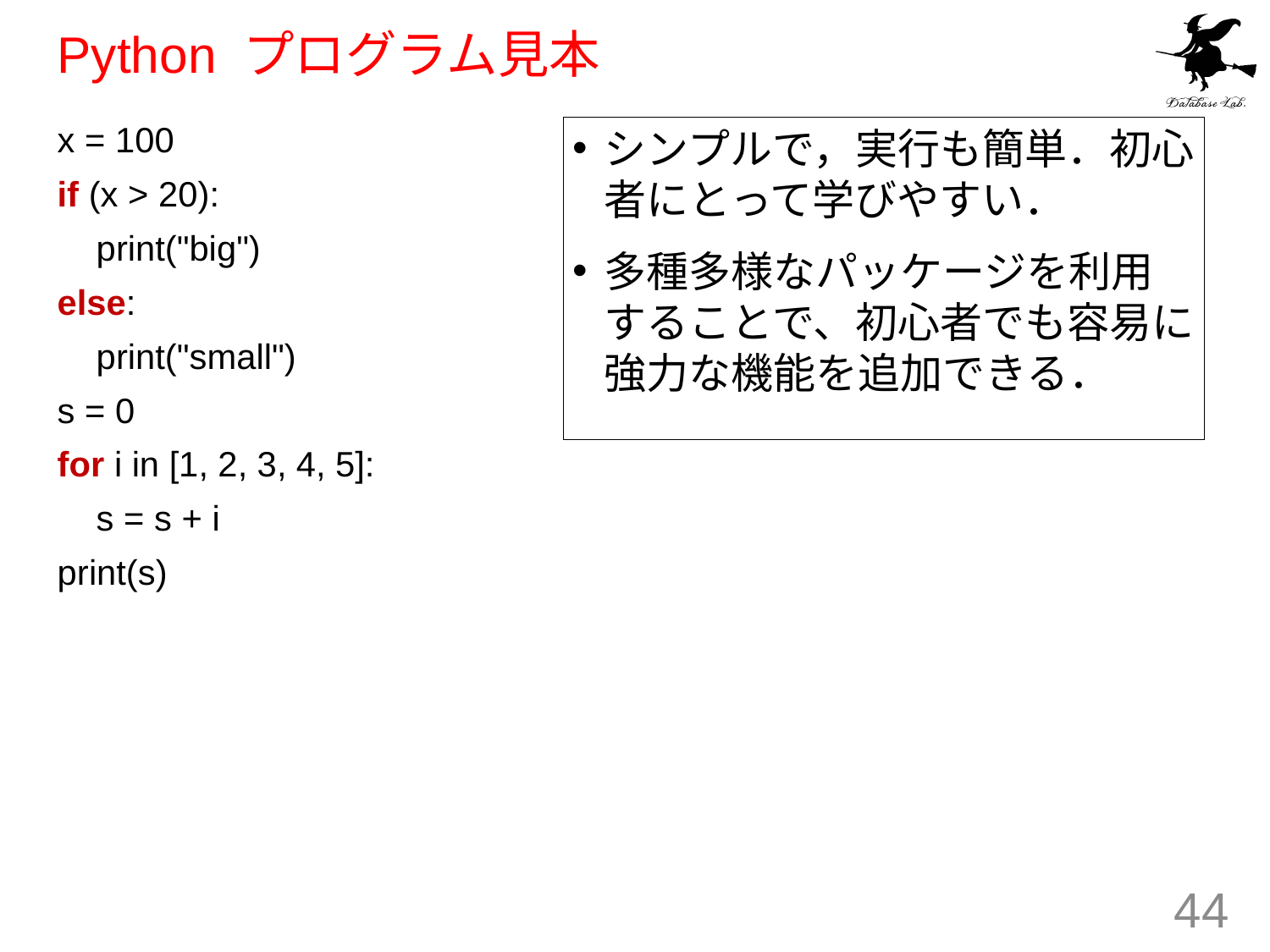

# Python プログラム見本
x = 100
if (x > 20):
    print("big")
else:
    print("small")
s = 0
for i in [1, 2, 3, 4, 5]:
    s = s + i
print(s)
シンプルで，実行も簡単．初心者にとって学びやすい．
多種多様なパッケージを利用することで、初心者でも容易に強力な機能を追加できる．
44